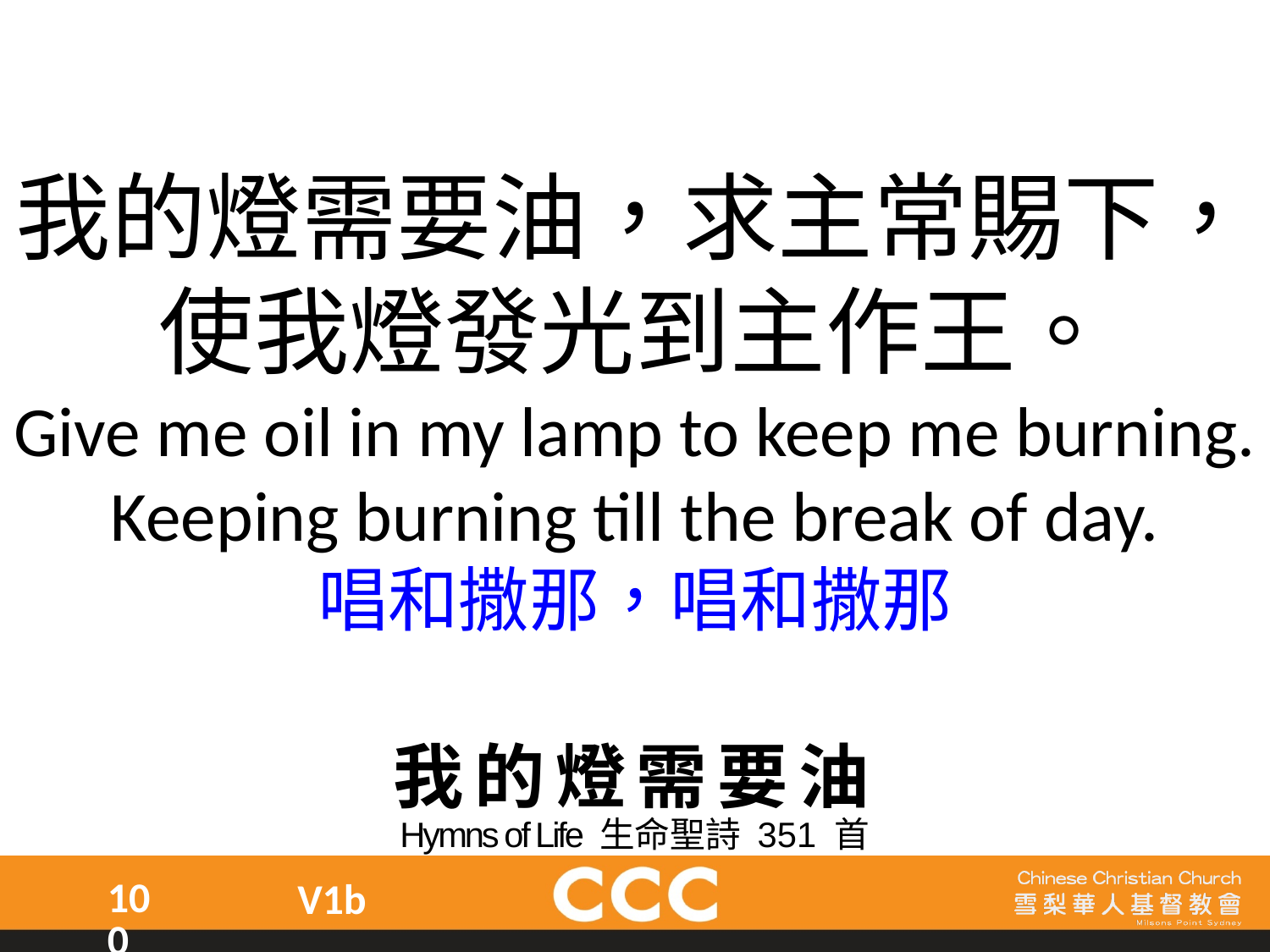

我的燈需要油，求主常賜下，使我燈發光到主作王。
Give me oil in my lamp to keep me burning.
Keeping burning till the break of day.
唱和撒那，唱和撒那
我的燈需要油
Hymns of Life 生命聖詩 351 首
100
V1b